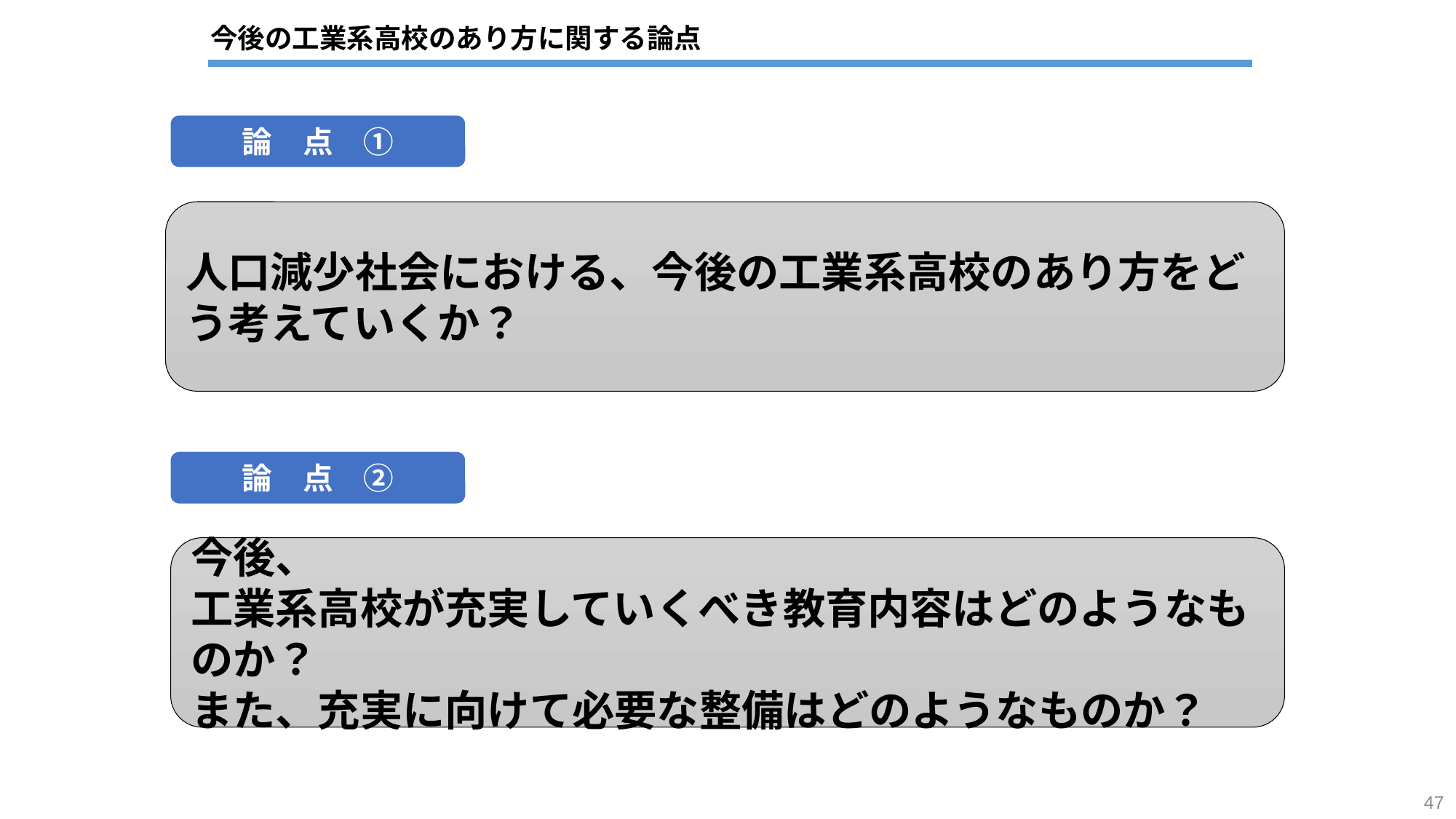

今後の工業系高校のあり方に関する論点

論　点　①
人口減少社会における、今後の工業系高校のあり方をどう考えていくか？
論　点　②
今後、
工業系高校が充実していくべき教育内容はどのようなものか？
また、充実に向けて必要な整備はどのようなものか？
47